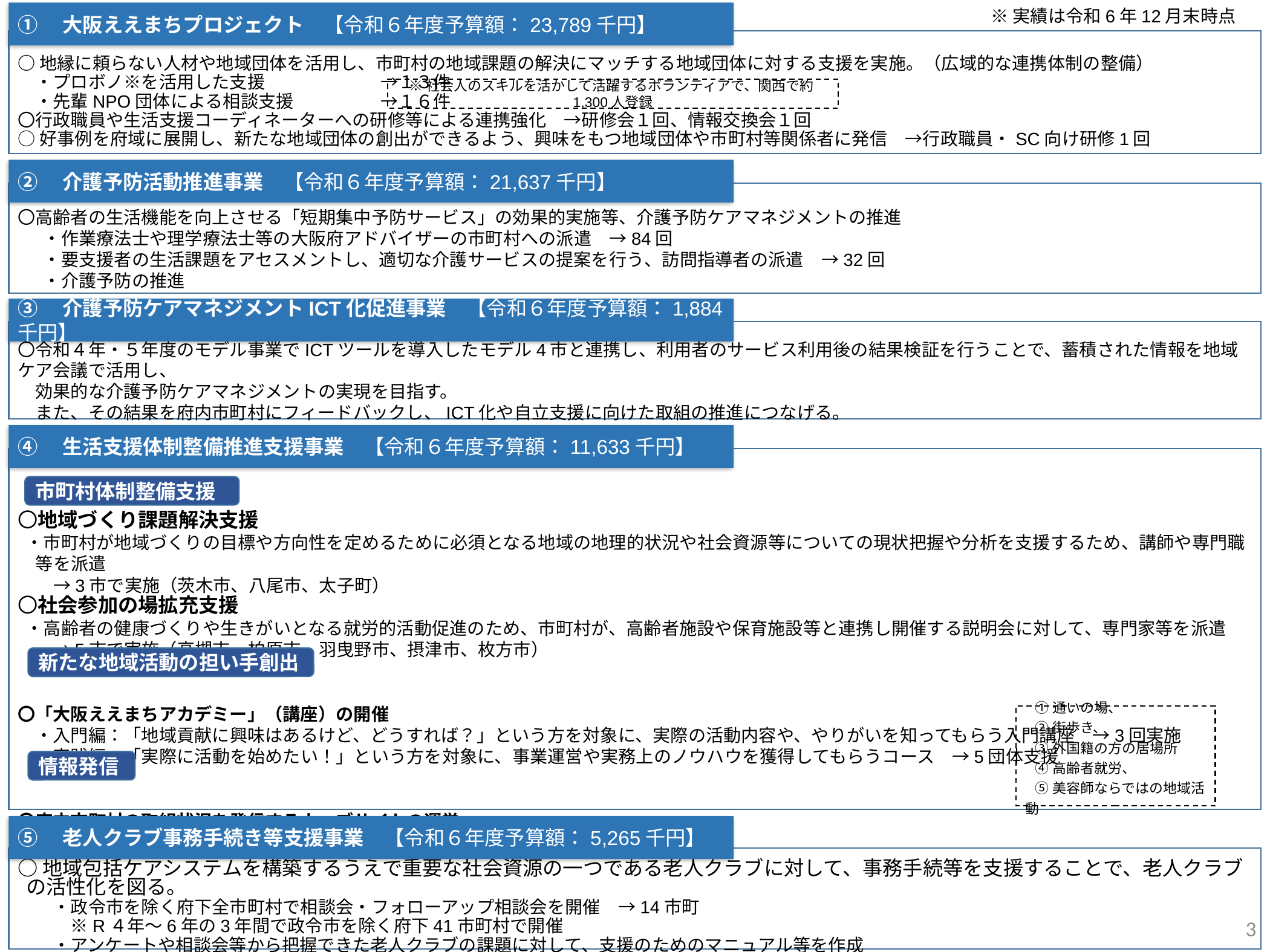

※実績は令和6年12月末時点
①　大阪ええまちプロジェクト　【令和６年度予算額：23,789千円】

○地縁に頼らない人材や地域団体を活用し、市町村の地域課題の解決にマッチする地域団体に対する支援を実施。（広域的な連携体制の整備）
　・プロボノ※を活用した支援		→１３件
　・先輩NPO団体による相談支援	→１６件
〇行政職員や生活支援コーディネーターへの研修等による連携強化　→研修会１回、情報交換会１回
○好事例を府域に展開し、新たな地域団体の創出ができるよう、興味をもつ地域団体や市町村等関係者に発信　→行政職員・SC向け研修1回
※社会人のスキルを活かして活躍するボランティアで、関西で約1,300人登録
②　介護予防活動推進事業　【令和６年度予算額：21,637千円】

〇高齢者の生活機能を向上させる「短期集中予防サービス」の効果的実施等、介護予防ケアマネジメントの推進
 　・作業療法士や理学療法士等の大阪府アドバイザーの市町村への派遣　→84回
 　・要支援者の生活課題をアセスメントし、適切な介護サービスの提案を行う、訪問指導者の派遣　→32回
 　・介護予防の推進員等

③　介護予防ケアマネジメントICT化促進事業　【令和６年度予算額：1,884千円】

〇令和４年・５年度のモデル事業でICTツールを導入したモデル4市と連携し、利用者のサービス利用後の結果検証を行うことで、蓄積された情報を地域ケア会議で活用し、
　効果的な介護予防ケアマネジメントの実現を目指す。
　また、その結果を府内市町村にフィードバックし、ICT化や自立支援に向けた取組の推進につなげる。
④　生活支援体制整備推進支援事業　【令和６年度予算額：11,633千円】

〇地域づくり課題解決支援
 ・市町村が地域づくりの目標や方向性を定めるために必須となる地域の地理的状況や社会資源等についての現状把握や分析を支援するため、講師や専門職等を派遣
　→3市で実施（茨木市、八尾市、太子町）
〇社会参加の場拡充支援
 ・高齢者の健康づくりや生きがいとなる就労的活動促進のため、市町村が、高齢者施設や保育施設等と連携し開催する説明会に対して、専門家等を派遣
　　→5市で実施（高槻市、柏原市、羽曳野市、摂津市、枚方市）

〇「大阪ええまちアカデミー」（講座）の開催
　・入門編：「地域貢献に興味はあるけど、どうすれば？」という方を対象に、実際の活動内容や、やりがいを知ってもらう入門講座　→3回実施
　・実践編：「実際に活動を始めたい！」という方を対象に、事業運営や実務上のノウハウを獲得してもらうコース　→5団体支援

〇府内市町村の取組状況を発信するウェブサイトの運営

市町村体制整備支援

新たな地域活動の担い手創出
①通いの場、
②街歩き、
③外国籍の方の居場所
④高齢者就労、
⑤美容師ならではの地域活動
情報発信

⑤　老人クラブ事務手続き等支援事業　【令和６年度予算額：5,265千円】

○地域包括ケアシステムを構築するうえで重要な社会資源の一つである老人クラブに対して、事務手続等を支援することで、老人クラブの活性化を図る。
　　・政令市を除く府下全市町村で相談会・フォローアップ相談会を開催　→14市町
　　　※R４年～6年の3年間で政令市を除く府下41市町村で開催
　　・アンケートや相談会等から把握できた老人クラブの課題に対して、支援のためのマニュアル等を作成
3